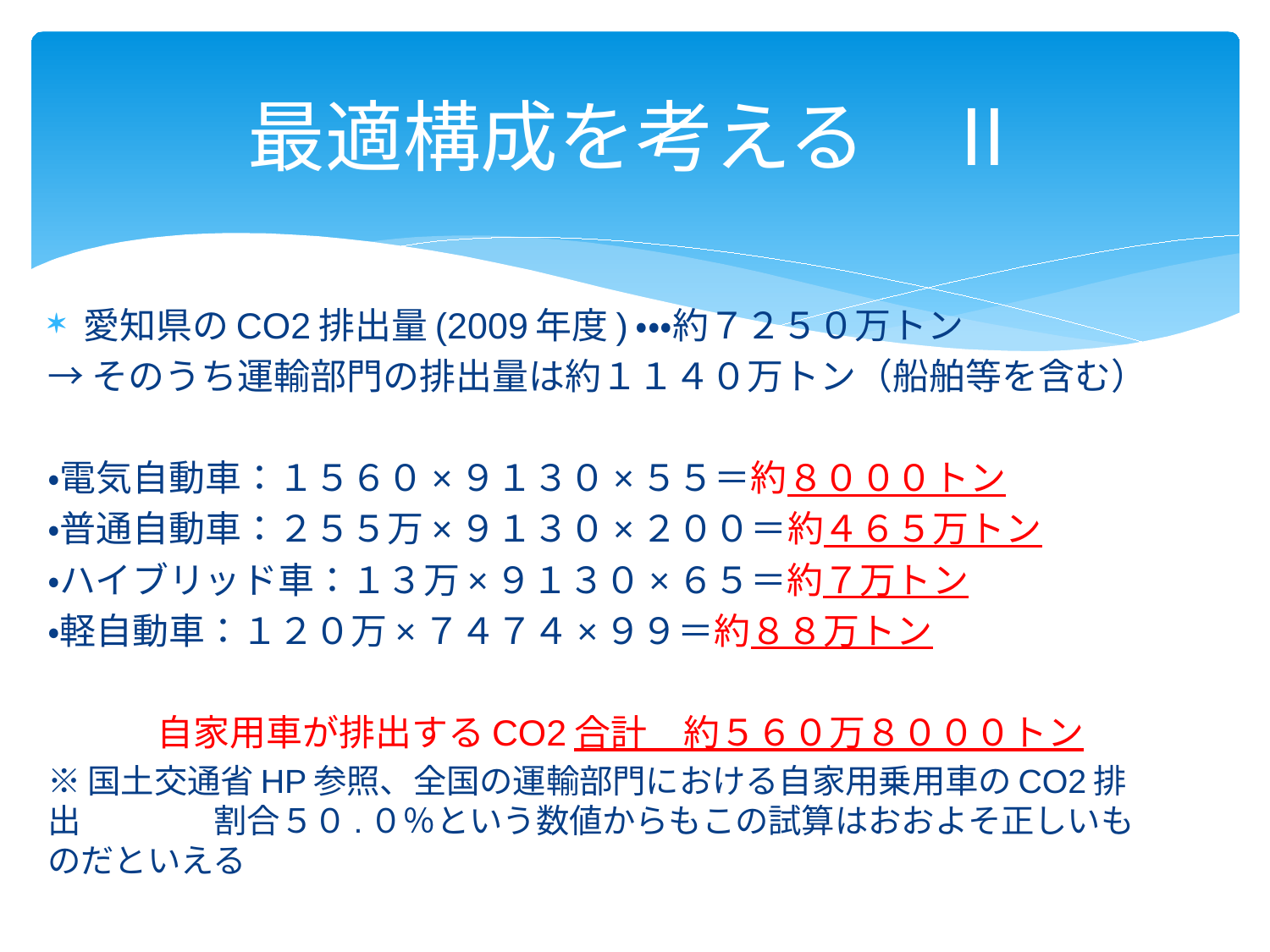

# 最適構成を考える　Ⅱ
愛知県のCO2排出量(2009年度)・・・約７２５０万トン
→そのうち運輸部門の排出量は約１１４０万トン（船舶等を含む）

・電気自動車：１５６０×９１３０×５５＝約８０００トン
・普通自動車：２５５万×９１３０×２００＝約４６５万トン
・ハイブリッド車：１３万×９１３０×６５＝約７万トン
・軽自動車：１２０万×７４７４×９９＝約８８万トン

　　　自家用車が排出するCO2合計　約５６０万８０００トン
※国土交通省HP参照、全国の運輸部門における自家用乗用車のCO2排出　　　　割合５０.０％という数値からもこの試算はおおよそ正しいものだといえる